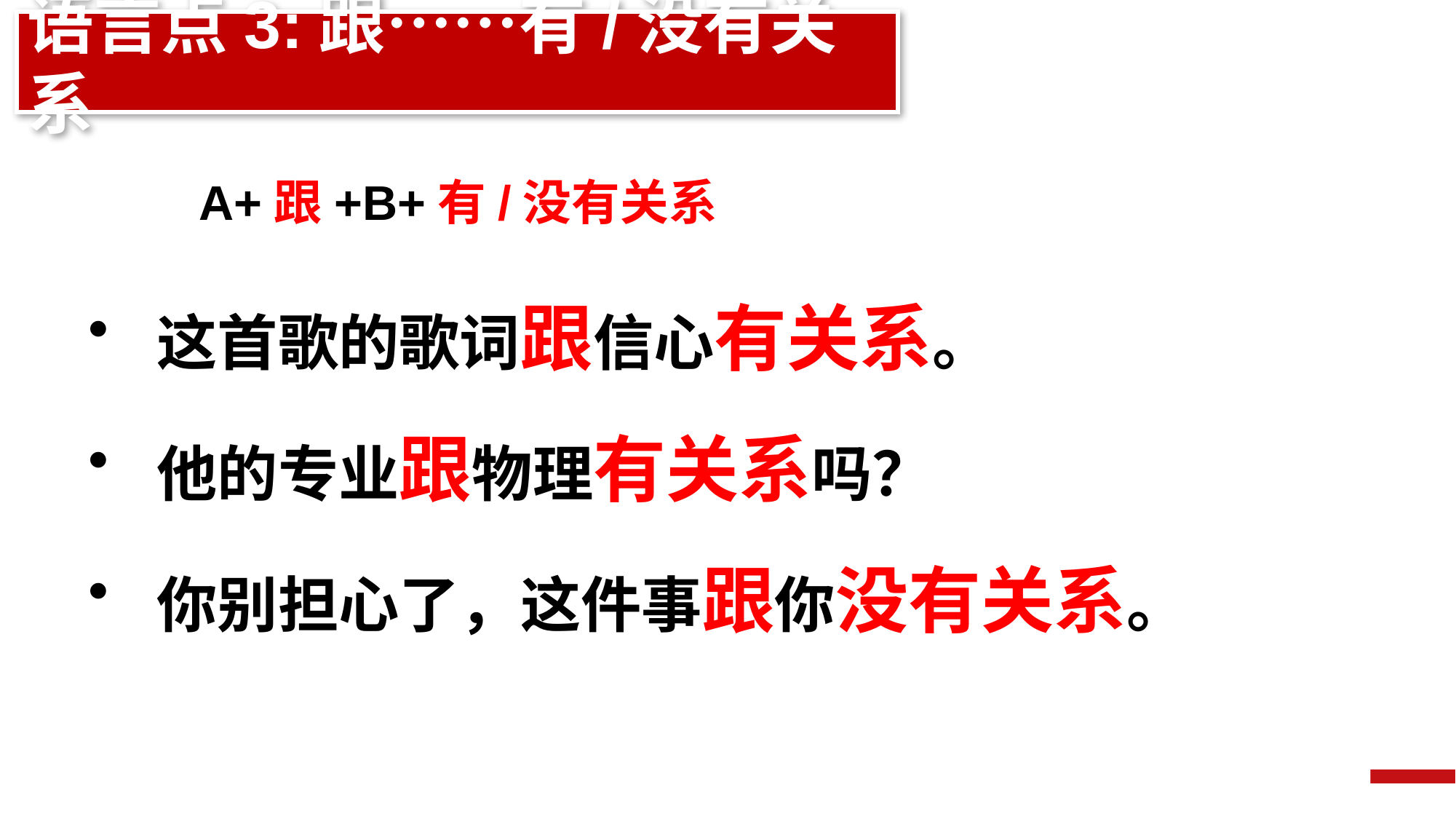

语言点3:跟……有/没有关系
A+跟+B+有/没有关系
这首歌的歌词跟信心有关系。
他的专业跟物理有关系吗？
你别担心了，这件事跟你没有关系。